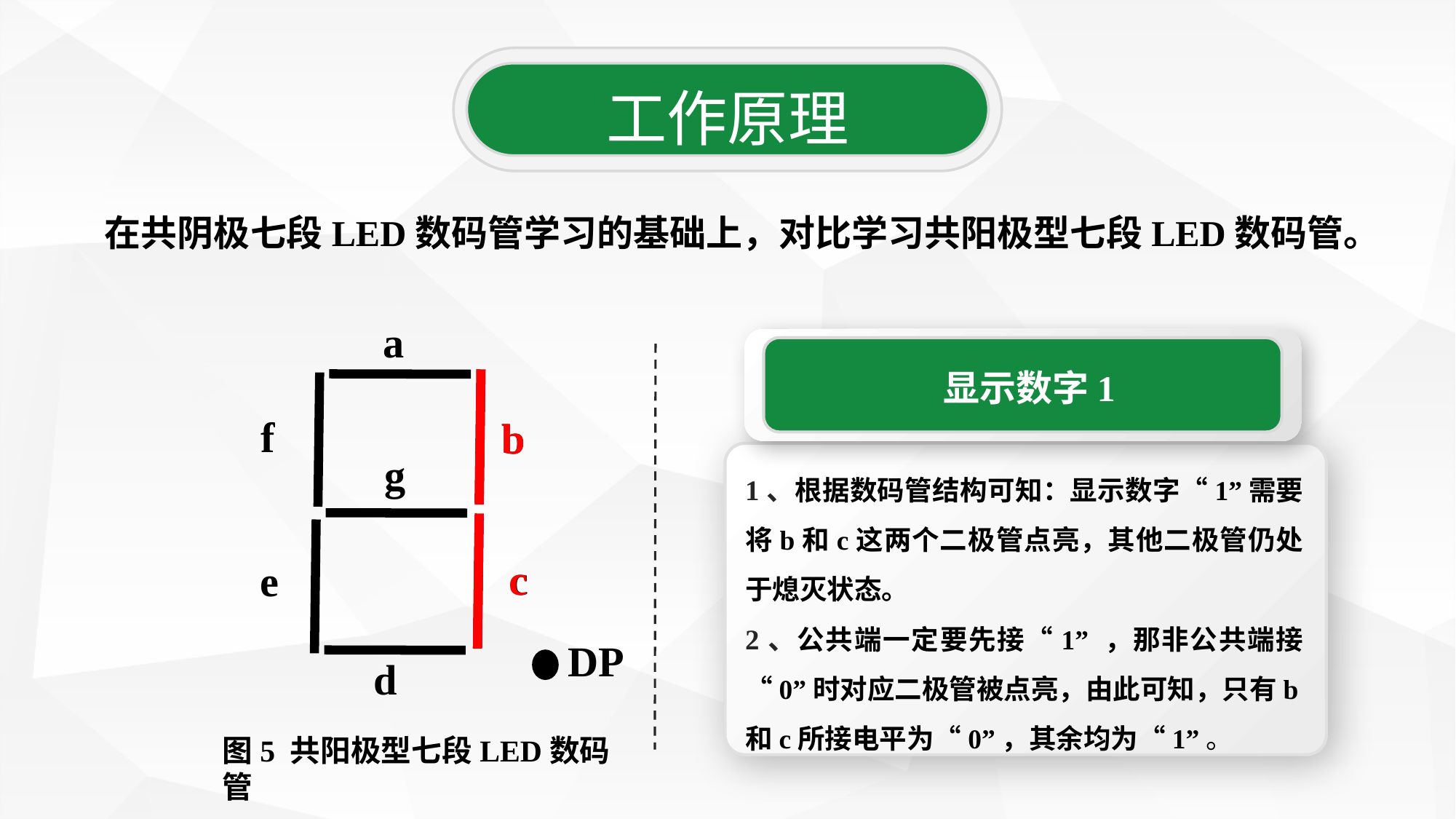

工作原理
在共阴极七段LED数码管学习的基础上，对比学习共阳极型七段LED数码管。
a
f
b
g
c
e
DP
d

显示数字1
b

1、根据数码管结构可知：显示数字“1”需要将b和c这两个二极管点亮，其他二极管仍处于熄灭状态。
2、公共端一定要先接“1” ，那非公共端接“0”时对应二极管被点亮，由此可知，只有b和c所接电平为“0”，其余均为“1”。
c
图5 共阳极型七段LED数码管